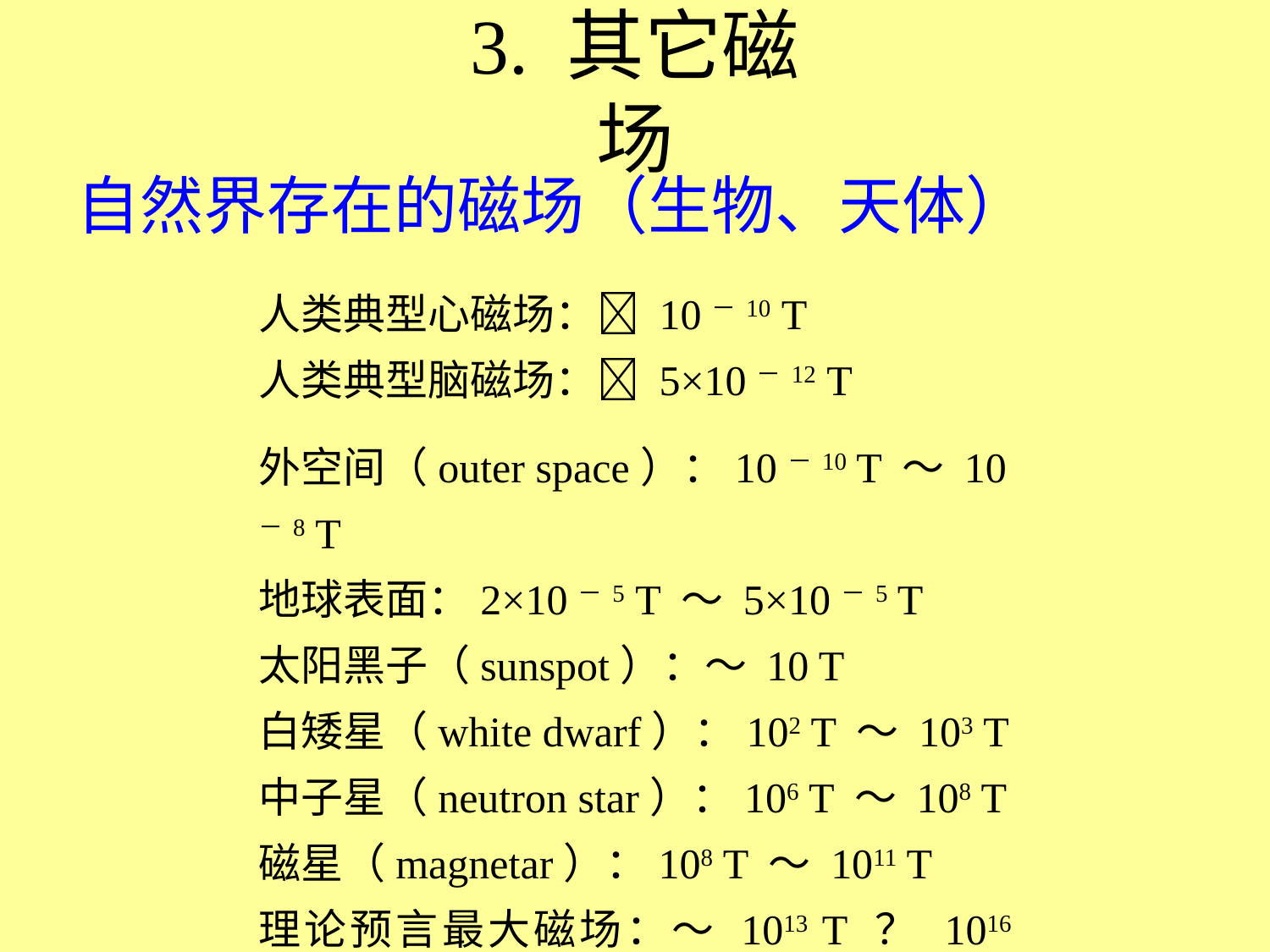

# 3. 其它磁场
自然界存在的磁场（生物、天体）
人类典型心磁场：≤ 10－10 T
人类典型脑磁场：≤ 5×10－12 T
外空间（outer space）：10－10 T ～ 10－8 T
地球表面：2×10－5 T ～ 5×10－5 T
太阳黑子（sunspot）：～ 10 T
白矮星（white dwarf）：102 T ～ 103 T
中子星（neutron star）：106 T ～ 108 T
磁星（magnetar）：108 T ～ 1011 T
理论预言最大磁场：～ 1013 T ？ 1016 T ？